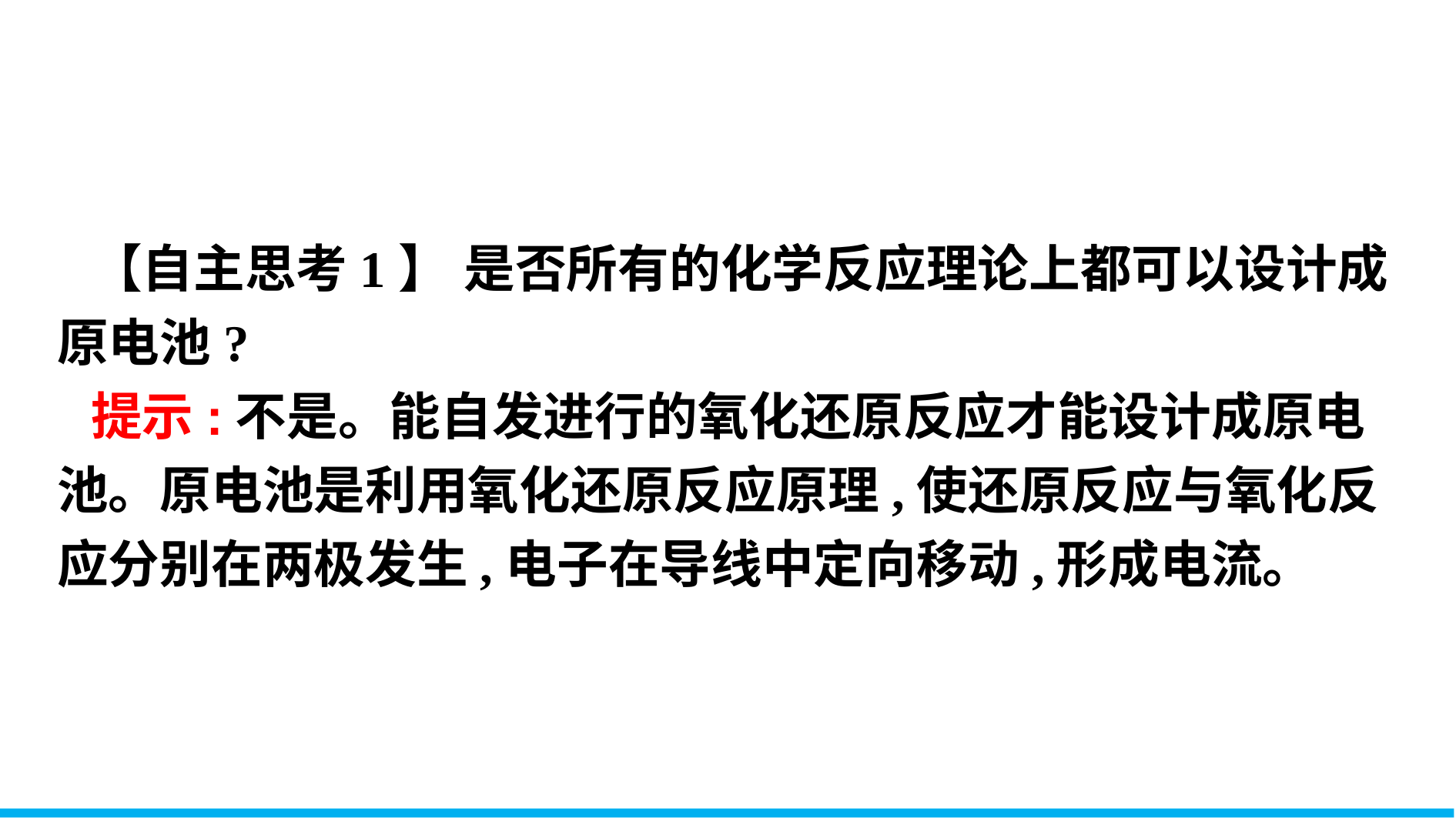

【自主思考1】 是否所有的化学反应理论上都可以设计成原电池?
提示:不是。能自发进行的氧化还原反应才能设计成原电池。原电池是利用氧化还原反应原理,使还原反应与氧化反应分别在两极发生,电子在导线中定向移动,形成电流。